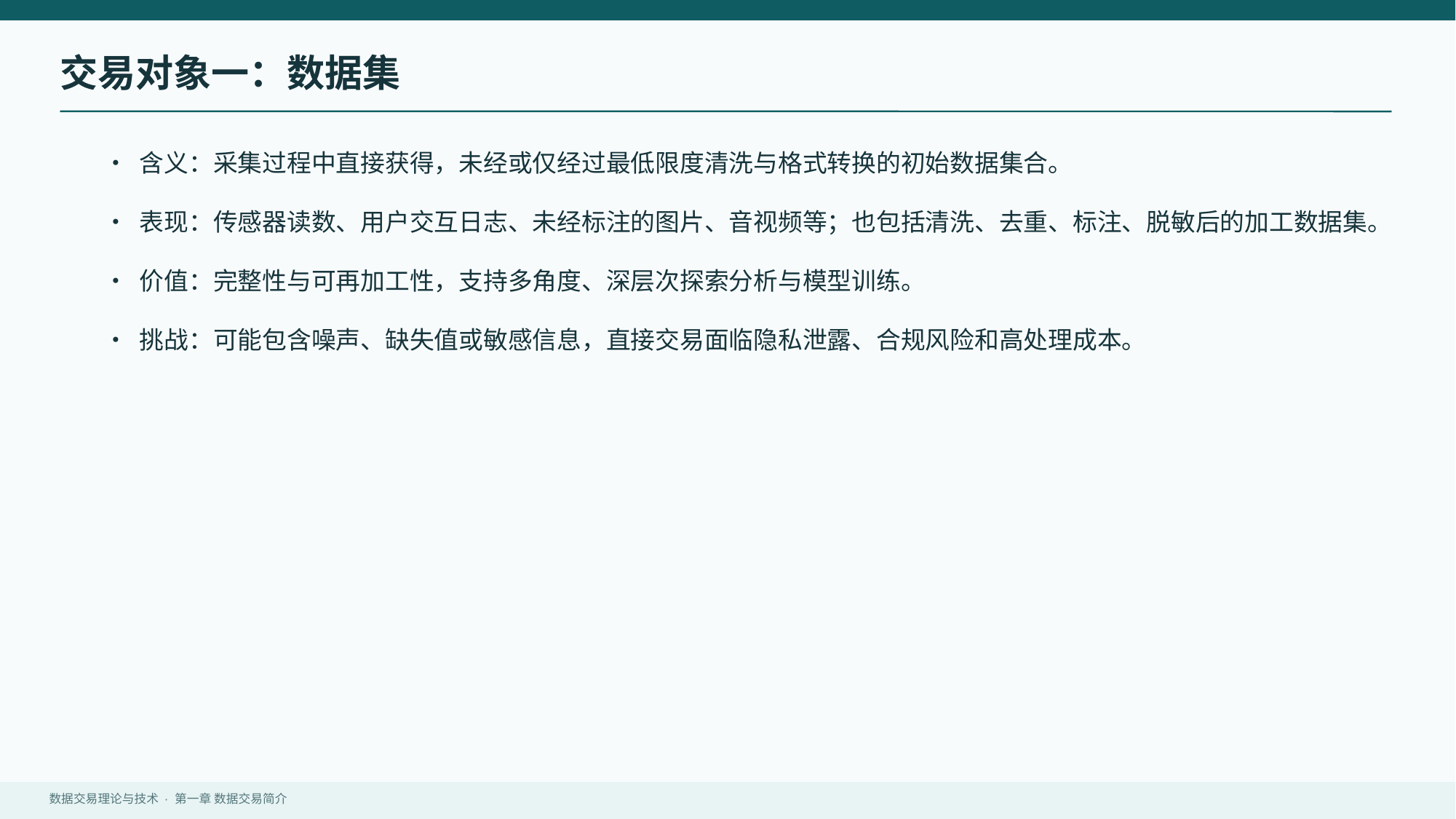

交易对象一：数据集

• 含义：采集过程中直接获得，未经或仅经过最低限度清洗与格式转换的初始数据集合。

• 表现：传感器读数、用户交互日志、未经标注的图片、音视频等；也包括清洗、去重、标注、脱敏后的加工数据集。

• 价值：完整性与可再加工性，支持多角度、深层次探索分析与模型训练。

• 挑战：可能包含噪声、缺失值或敏感信息，直接交易面临隐私泄露、合规风险和高处理成本。
49